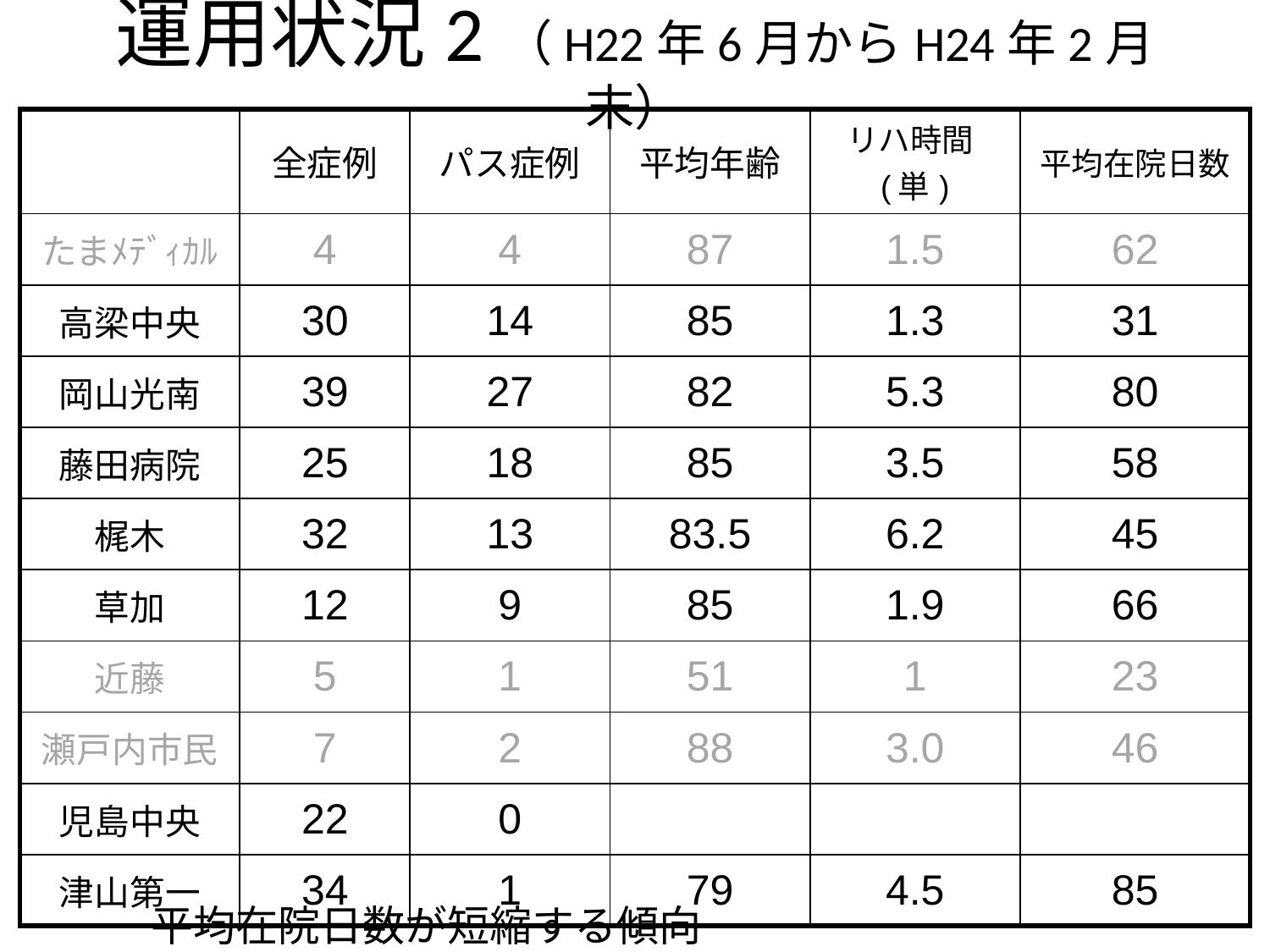

# 運用状況2（H22年6月からH24年2月末）
|  | 全症例 | パス症例 | 平均年齢 | リハ時間(単) | 平均在院日数 |
| --- | --- | --- | --- | --- | --- |
| たまﾒﾃﾞｨｶﾙ | 4 | 4 | 87 | 1.5 | 62 |
| 高梁中央 | 30 | 14 | 85 | 1.3 | 31 |
| 岡山光南 | 39 | 27 | 82 | 5.3 | 80 |
| 藤田病院 | 25 | 18 | 85 | 3.5 | 58 |
| 梶木 | 32 | 13 | 83.5 | 6.2 | 45 |
| 草加 | 12 | 9 | 85 | 1.9 | 66 |
| 近藤 | 5 | 1 | 51 | 1 | 23 |
| 瀬戸内市民 | 7 | 2 | 88 | 3.0 | 46 |
| 児島中央 | 22 | 0 |  |  |  |
| 津山第一 | 34 | 1 | 79 | 4.5 | 85 |
平均在院日数が短縮する傾向